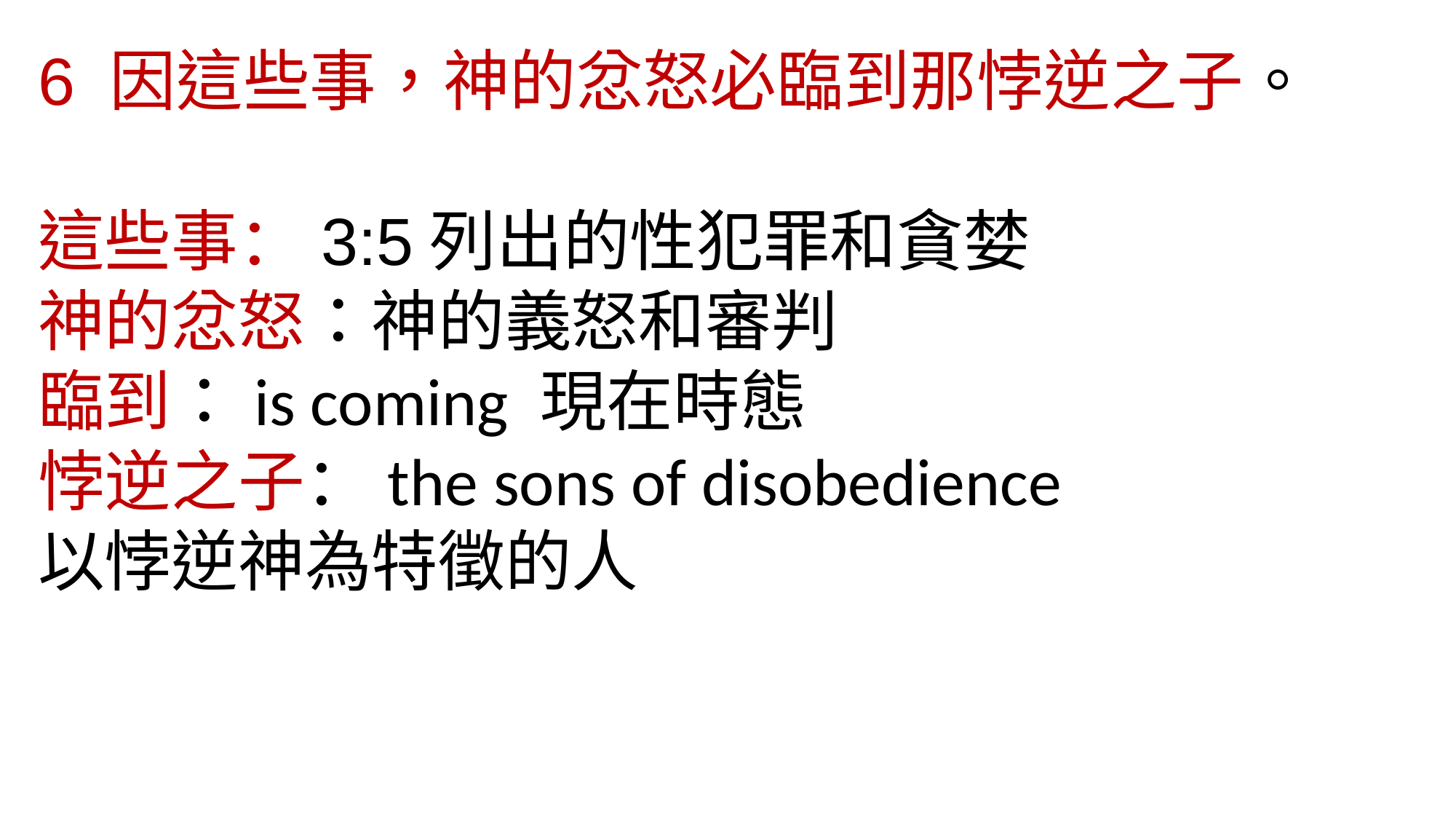

6 因這些事，神的忿怒必臨到那悖逆之子。

這些事：3:5列出的性犯罪和貪婪
神的忿怒：神的義怒和審判
臨到：is coming 現在時態
悖逆之子：the sons of disobedience
以悖逆神為特徵的人